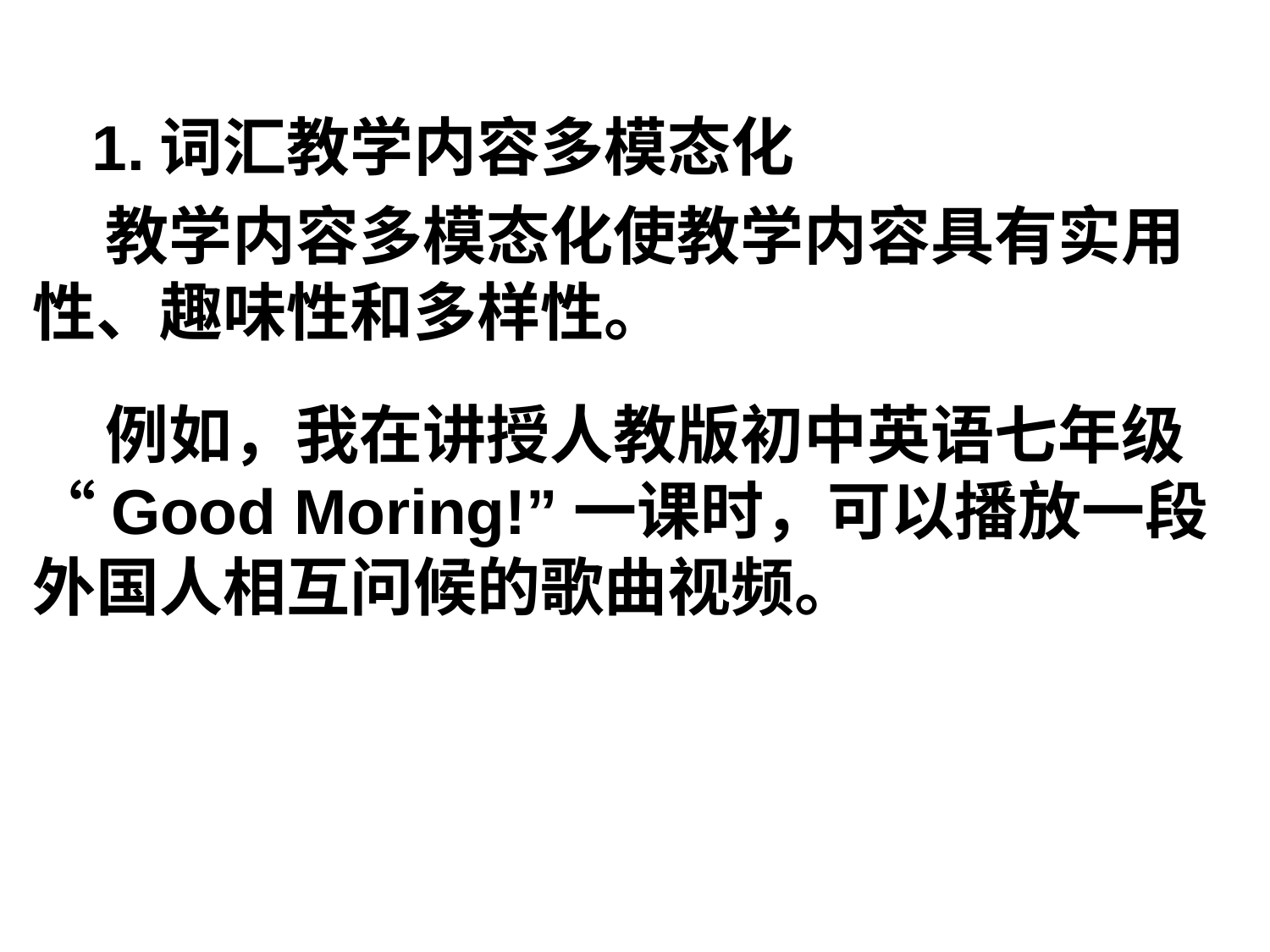

1.词汇教学内容多模态化
    教学内容多模态化使教学内容具有实用性、趣味性和多样性。
    例如，我在讲授人教版初中英语七年级“Good Moring!”一课时，可以播放一段外国人相互问候的歌曲视频。